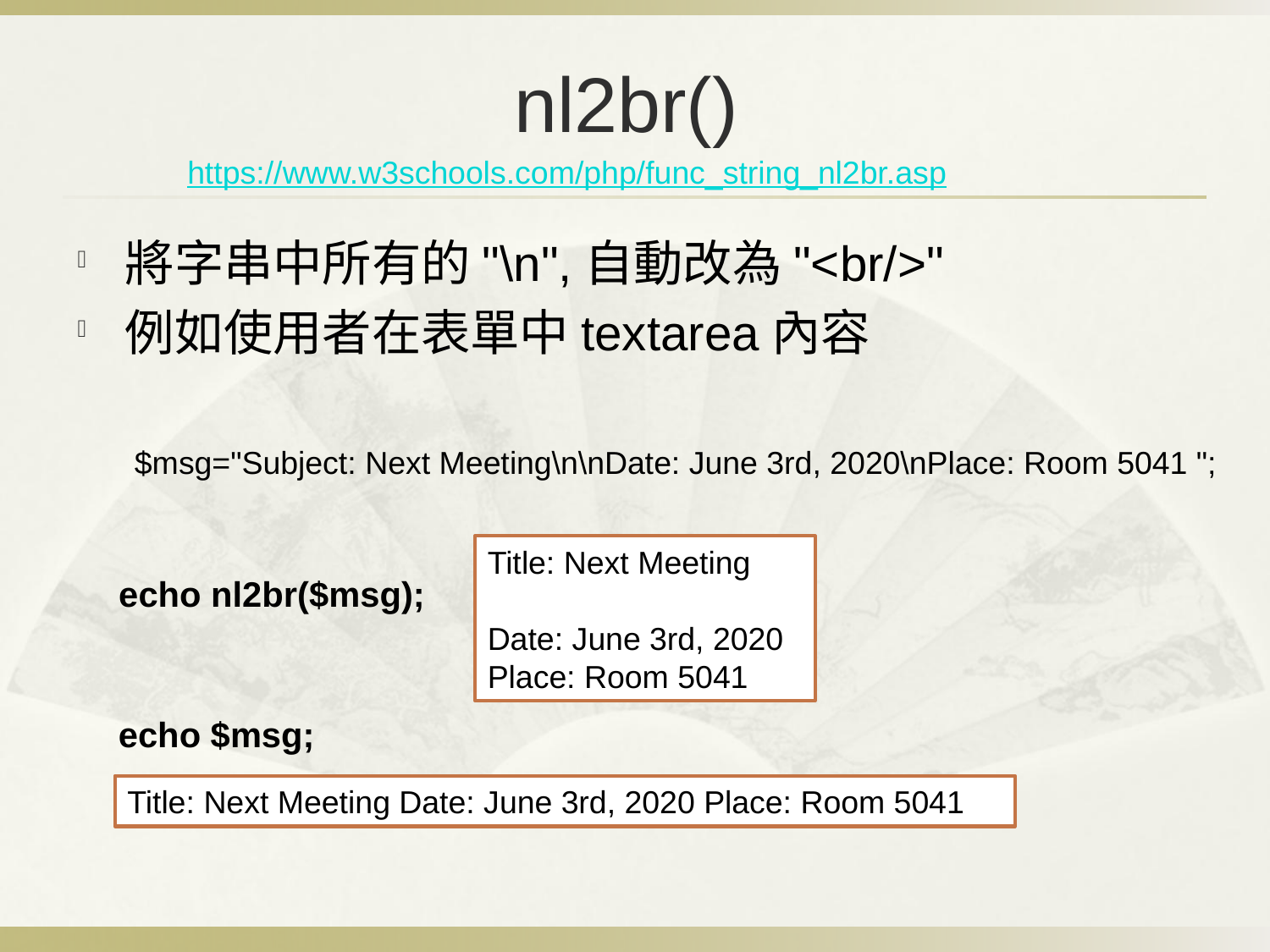

# nl2br()
https://www.w3schools.com/php/func_string_nl2br.asp
將字串中所有的"\n",自動改為"<br/>"
例如使用者在表單中textarea內容
$msg="Subject: Next Meeting\n\nDate: June 3rd, 2020\nPlace: Room 5041 ";
Title: Next Meeting
Date: June 3rd, 2020
Place: Room 5041
echo nl2br($msg);
echo $msg;
Title: Next Meeting Date: June 3rd, 2020 Place: Room 5041